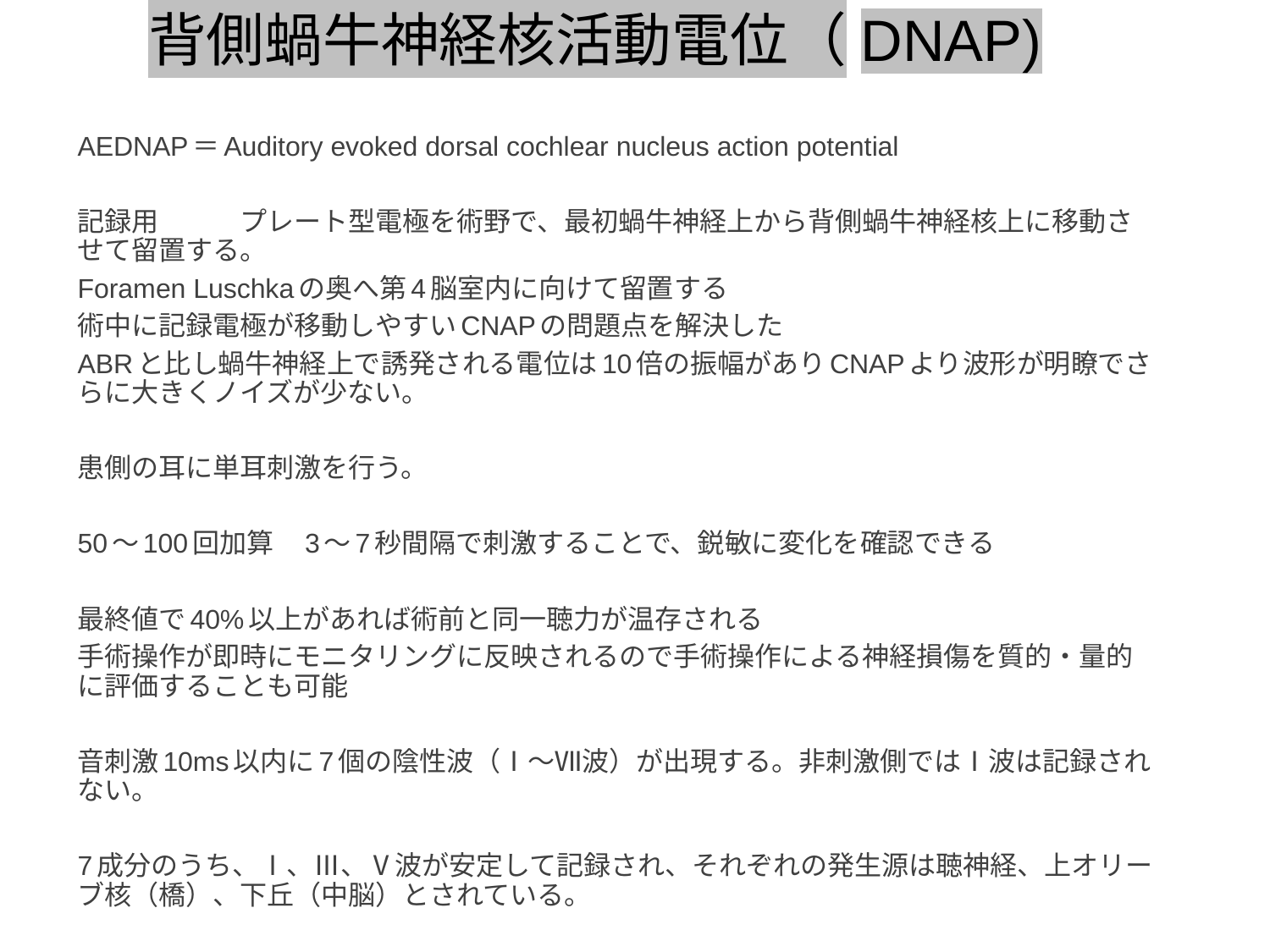

背側蝸牛神経核活動電位（DNAP)
AEDNAP＝Auditory evoked dorsal cochlear nucleus action potential

記録用	プレート型電極を術野で、最初蝸牛神経上から背側蝸牛神経核上に移動させて留置する。
Foramen Luschkaの奥へ第4脳室内に向けて留置する
術中に記録電極が移動しやすいCNAPの問題点を解決した
ABRと比し蝸牛神経上で誘発される電位は10倍の振幅がありCNAPより波形が明瞭でさらに大きくノイズが少ない。

患側の耳に単耳刺激を行う。

50～100回加算　3～7秒間隔で刺激することで、鋭敏に変化を確認できる

最終値で40%以上があれば術前と同一聴力が温存される
手術操作が即時にモニタリングに反映されるので手術操作による神経損傷を質的・量的に評価することも可能

音刺激10ms以内に7個の陰性波（Ⅰ～Ⅶ波）が出現する。非刺激側ではⅠ波は記録されない。

7成分のうち、Ⅰ、Ⅲ、Ⅴ波が安定して記録され、それぞれの発生源は聴神経、上オリーブ核（橋）、下丘（中脳）とされている。